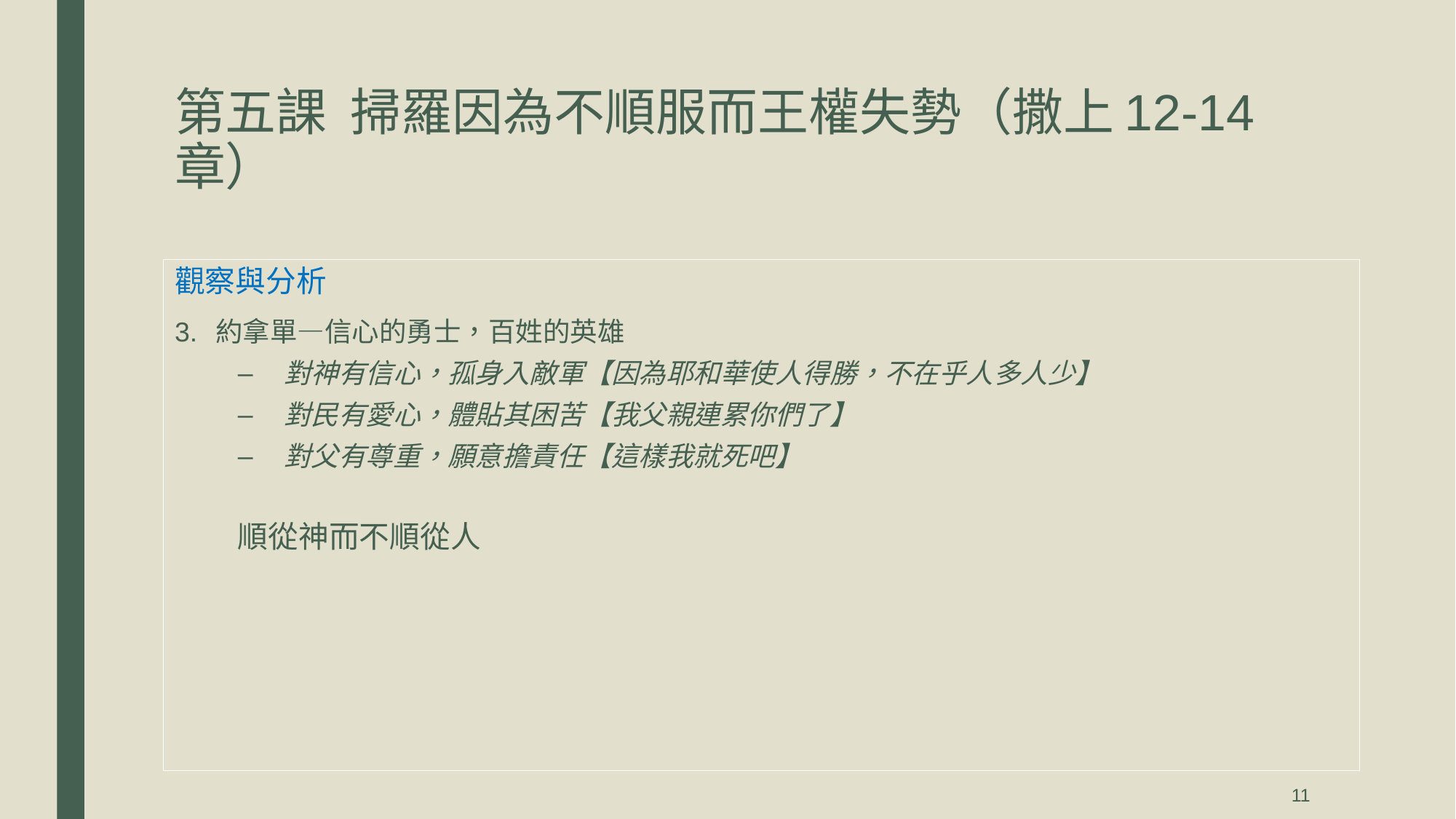

# 第五課  掃羅因為不順服而王權失勢（撒上12-14章）
觀察與分析
約拿單—信心的勇士，百姓的英雄
對神有信心，孤身入敵軍【因為耶和華使人得勝，不在乎人多人少】
對民有愛心，體貼其困苦【我父親連累你們了】
對父有尊重，願意擔責任【這樣我就死吧】

順從神而不順從人

11